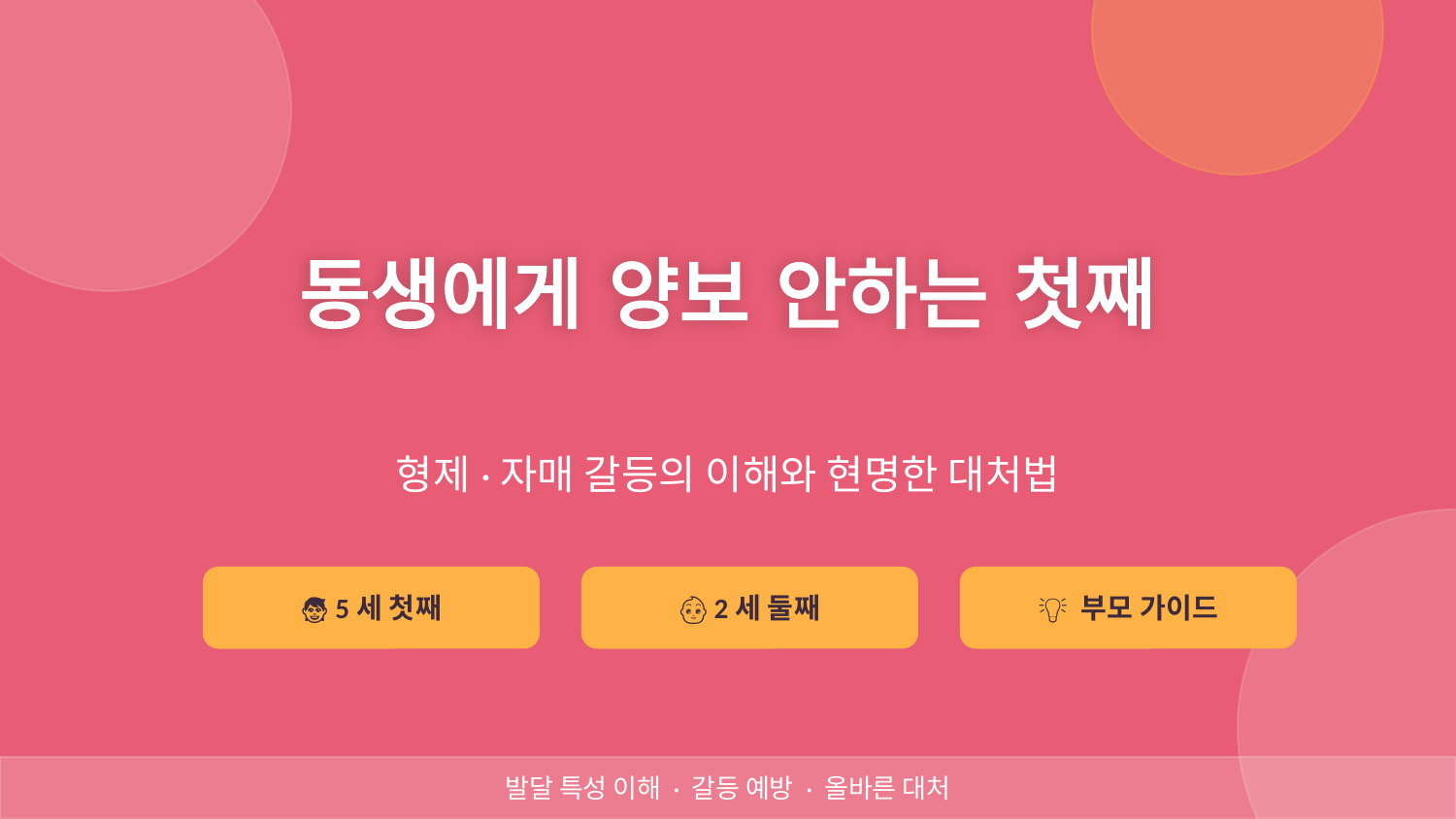

동생에게 양보 안하는 첫째
형제·자매 갈등의 이해와 현명한 대처법

🧒 5세 첫째

👶 2세 둘째

💡 부모 가이드

발달 특성 이해 · 갈등 예방 · 올바른 대처